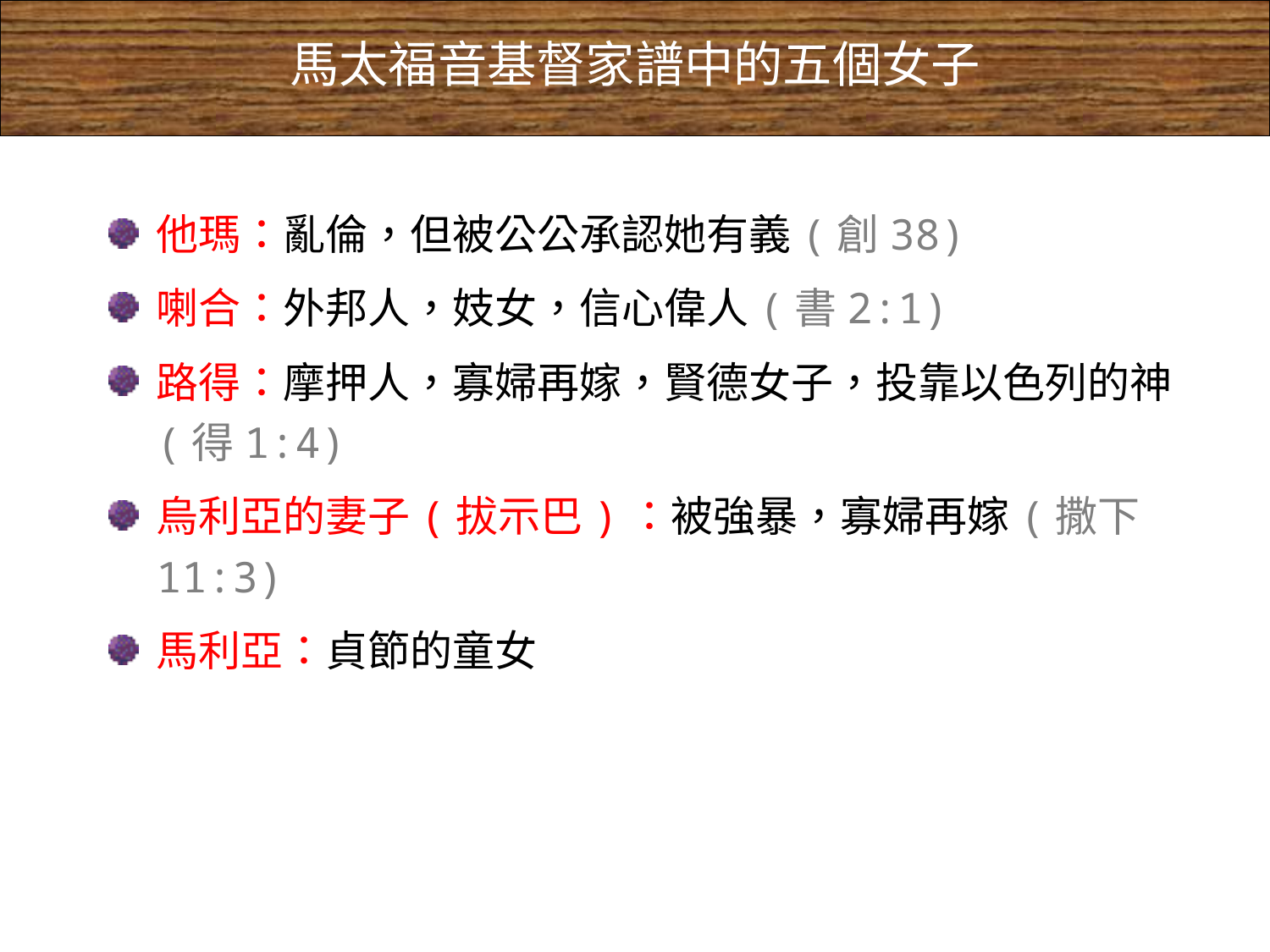

馬太福音基督家譜中的五個女子
他瑪：亂倫，但被公公承認她有義(創38)
喇合：外邦人，妓女，信心偉人(書2:1)
路得：摩押人，寡婦再嫁，賢德女子，投靠以色列的神(得1:4)
烏利亞的妻子(拔示巴)：被強暴，寡婦再嫁(撒下11:3)
馬利亞：貞節的童女